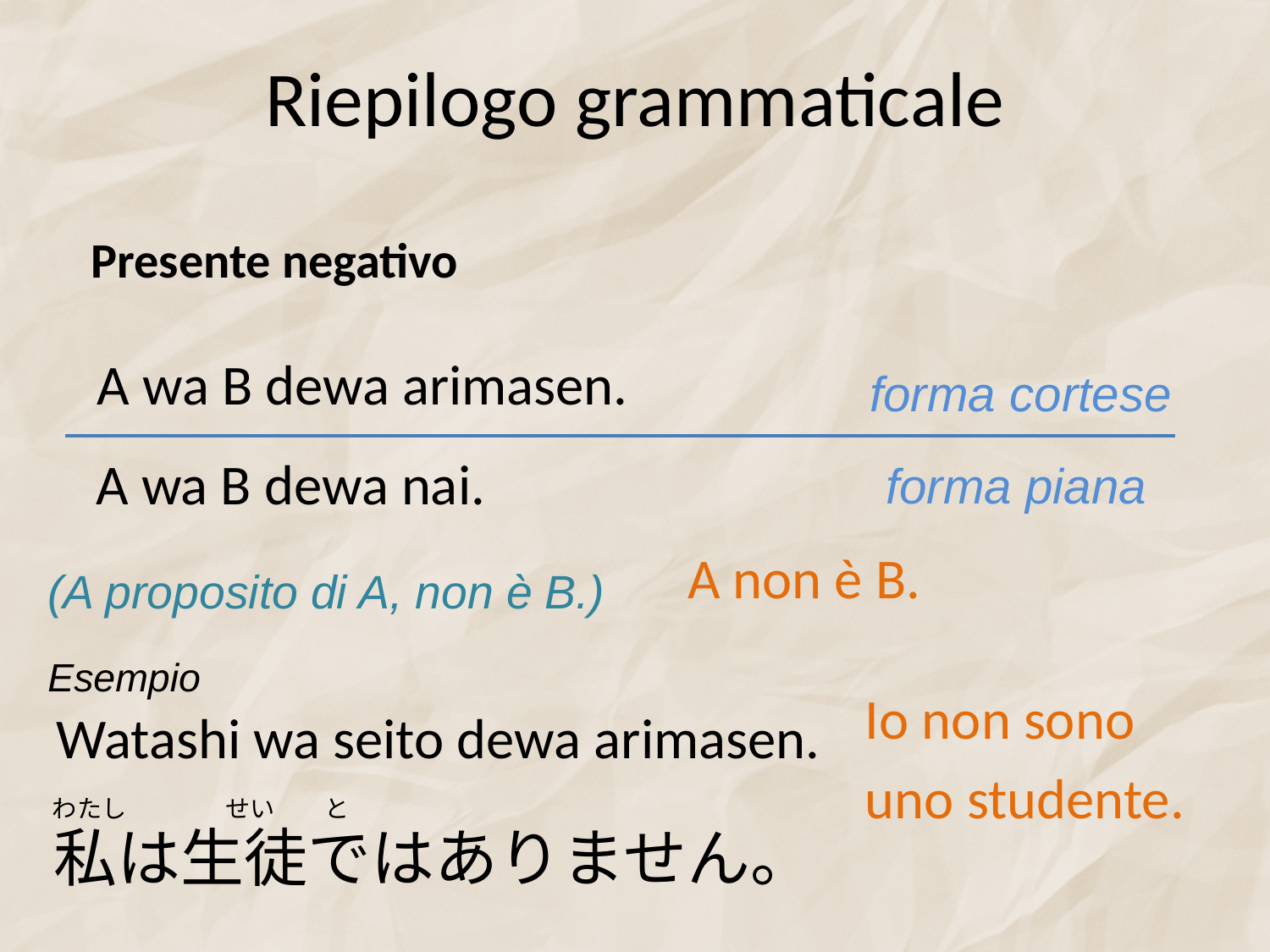

# Riepilogo grammaticale
Presente negativo
A wa B dewa arimasen.
forma cortese
A wa B dewa nai.
forma piana
A non è B.
(A proposito di A, non è B.)
Esempio
Io non sono
uno studente.
Watashi wa seito dewa arimasen.
わたし　　　　せい　　と
私は生徒ではありません。